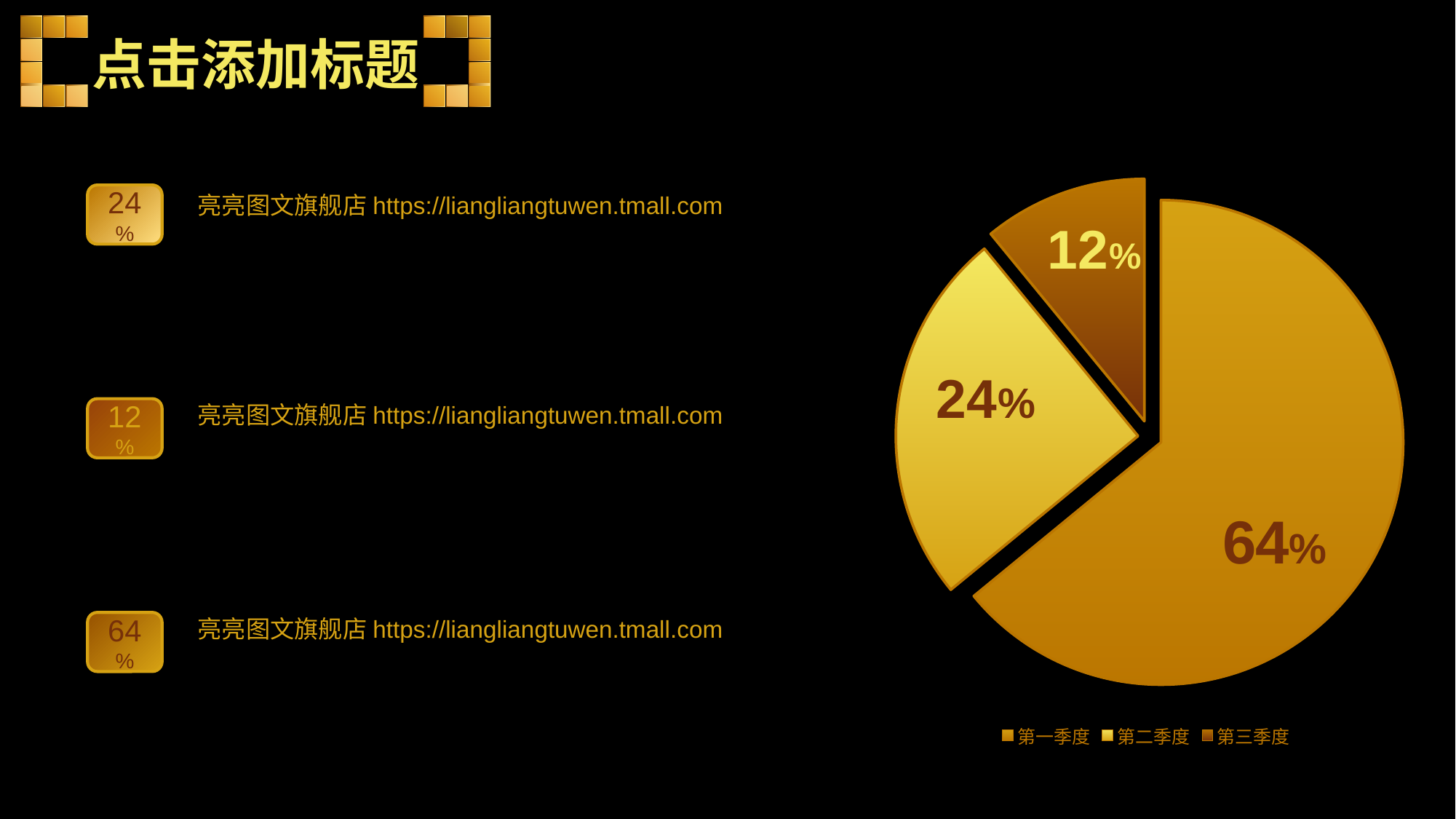

点击添加标题

### Chart

| Category | 销售额 |
|---|---|
| 第一季度 | 8.2 |
| 第二季度 | 3.2 |
| 第三季度 | 1.4 |
 亮亮图文旗舰店https://liangliangtuwen.tmall.com
24%
 亮亮图文旗舰店https://liangliangtuwen.tmall.com
12%
 亮亮图文旗舰店https://liangliangtuwen.tmall.com
64%